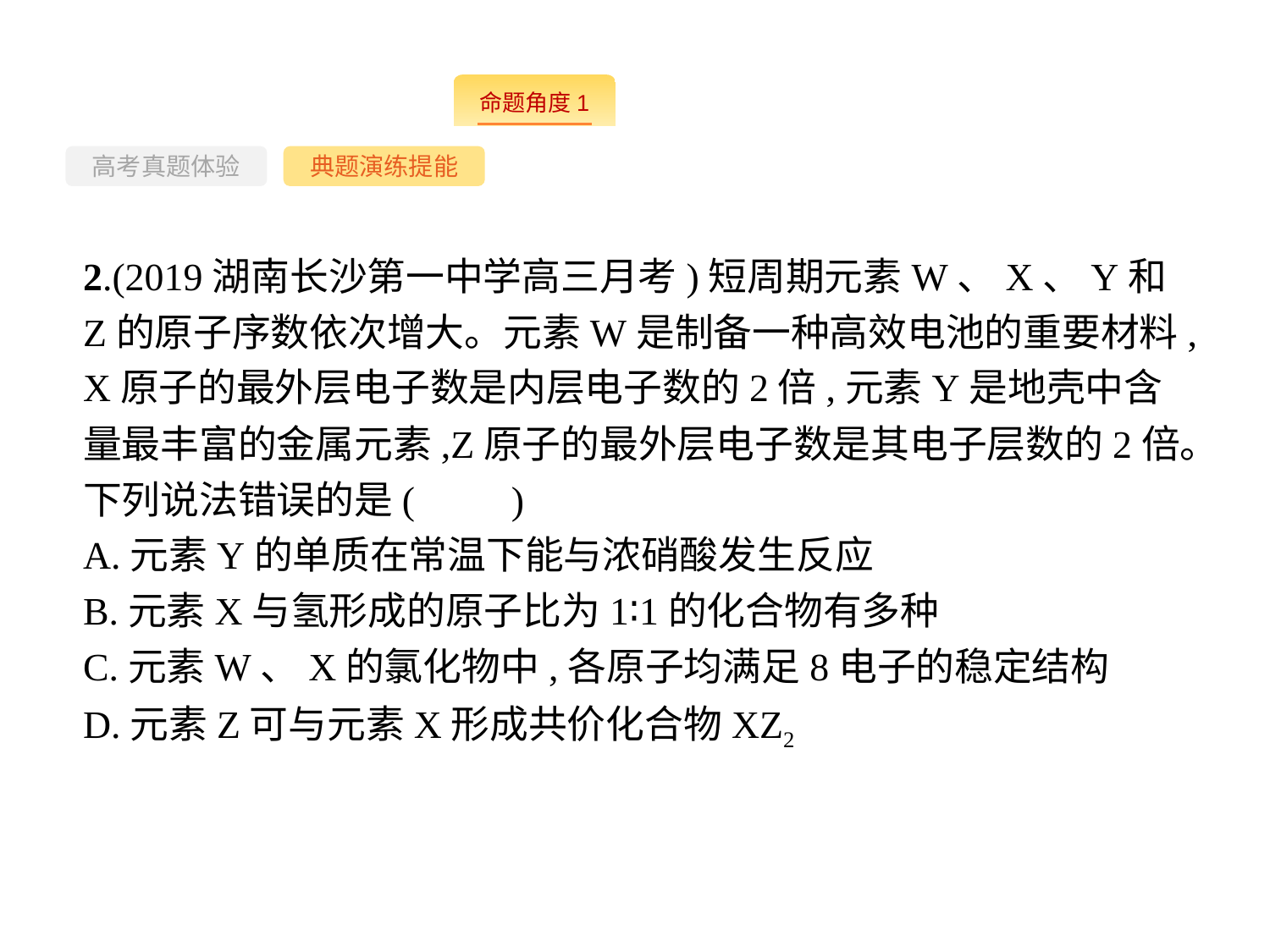

-18-
高考真题体验
典题演练提能
2.(2019湖南长沙第一中学高三月考)短周期元素W、X、Y和Z的原子序数依次增大。元素W是制备一种高效电池的重要材料,X原子的最外层电子数是内层电子数的2倍,元素Y是地壳中含量最丰富的金属元素,Z原子的最外层电子数是其电子层数的2倍。下列说法错误的是(　　)
A.元素Y的单质在常温下能与浓硝酸发生反应
B.元素X与氢形成的原子比为1∶1的化合物有多种
C.元素W、X的氯化物中,各原子均满足8电子的稳定结构
D.元素Z可与元素X形成共价化合物XZ2